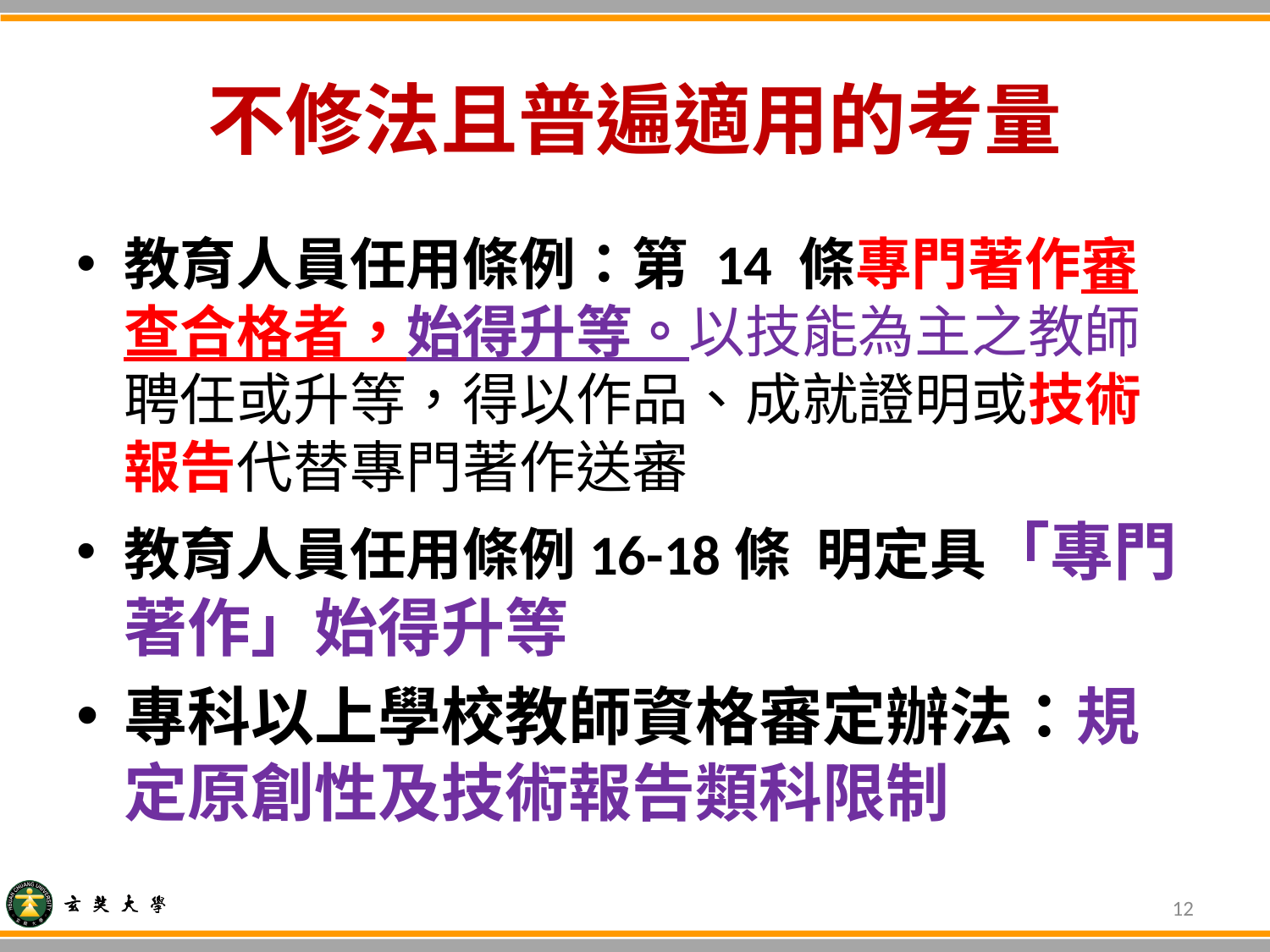

# 不修法且普遍適用的考量
教育人員任用條例：第 14 條專門著作審查合格者，始得升等。以技能為主之教師聘任或升等，得以作品、成就證明或技術報告代替專門著作送審
教育人員任用條例16-18條  明定具「專門著作」始得升等
專科以上學校教師資格審定辦法：規定原創性及技術報告類科限制

12